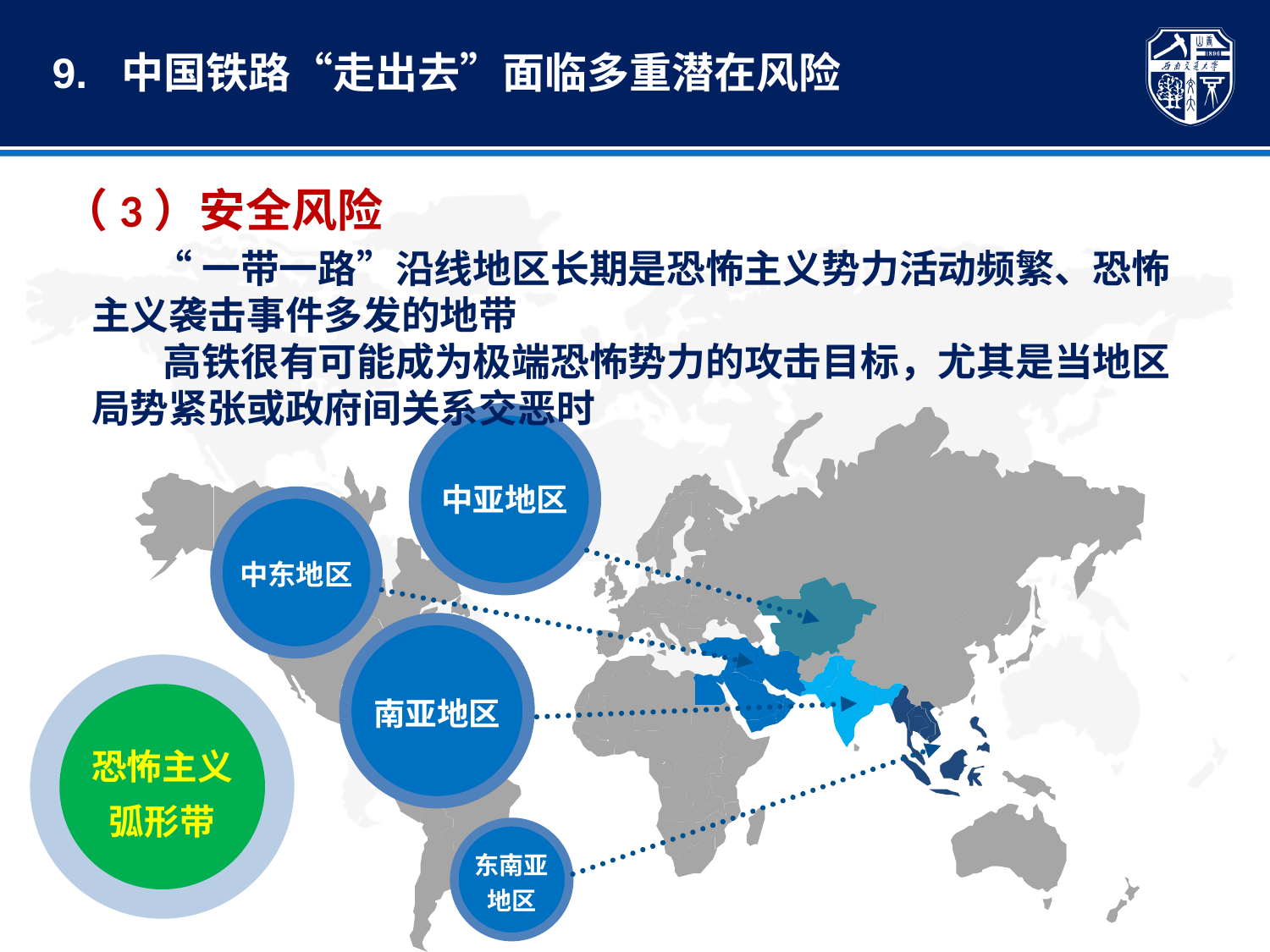

9.  中国铁路“走出去”面临多重潜在风险
（3）安全风险
       “一带一路”沿线地区长期是恐怖主义势力活动频繁、恐怖主义袭击事件多发的地带
       高铁很有可能成为极端恐怖势力的攻击目标，尤其是当地区局势紧张或政府间关系交恶时

中亚地区
中东地区

南亚地区

恐怖主义弧形带

东南亚地区